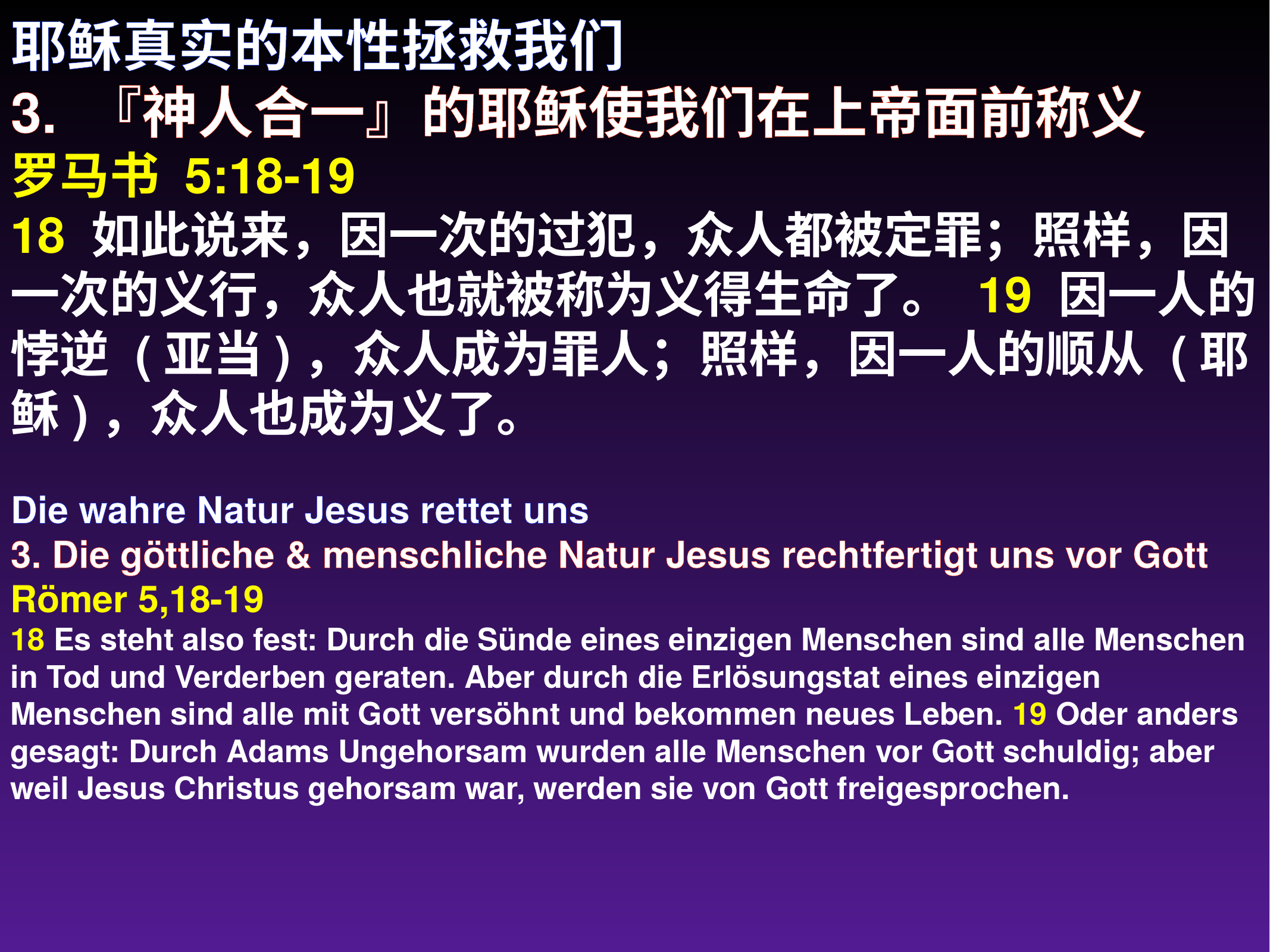

# 耶稣真实的本性拯救我们
3. 『神人合一』的耶稣使我们在上帝面前称义
罗马书 5:18-19
18 如此说来，因一次的过犯，众人都被定罪；照样，因一次的义行，众人也就被称为义得生命了。 19 因一人的悖逆 (亚当)，众人成为罪人；照样，因一人的顺从 (耶稣)，众人也成为义了。

Die wahre Natur Jesus rettet uns
3. Die göttliche & menschliche Natur Jesus rechtfertigt uns vor Gott
Römer 5,18-19
18 Es steht also fest: Durch die Sünde eines einzigen Menschen sind alle Menschen in Tod und Verderben geraten. Aber durch die Erlösungstat eines einzigen Menschen sind alle mit Gott versöhnt und bekommen neues Leben. 19 Oder anders gesagt: Durch Adams Ungehorsam wurden alle Menschen vor Gott schuldig; aber weil Jesus Christus gehorsam war, werden sie von Gott freigesprochen.